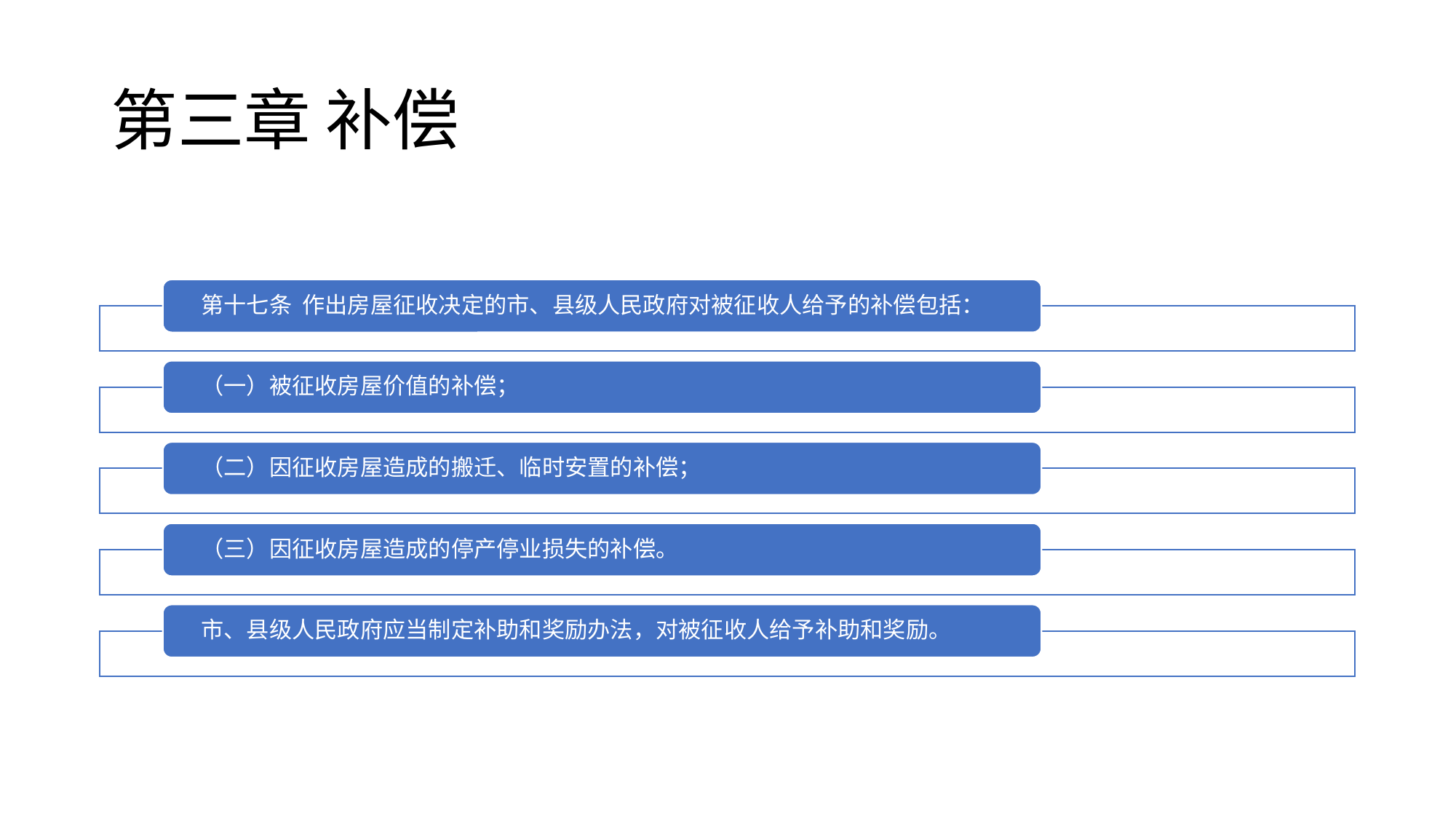

# 第三章 补偿
第十七条  作出房屋征收决定的市、县级人民政府对被征收人给予的补偿包括：
（一）被征收房屋价值的补偿；
（二）因征收房屋造成的搬迁、临时安置的补偿；
（三）因征收房屋造成的停产停业损失的补偿。
市、县级人民政府应当制定补助和奖励办法，对被征收人给予补助和奖励。